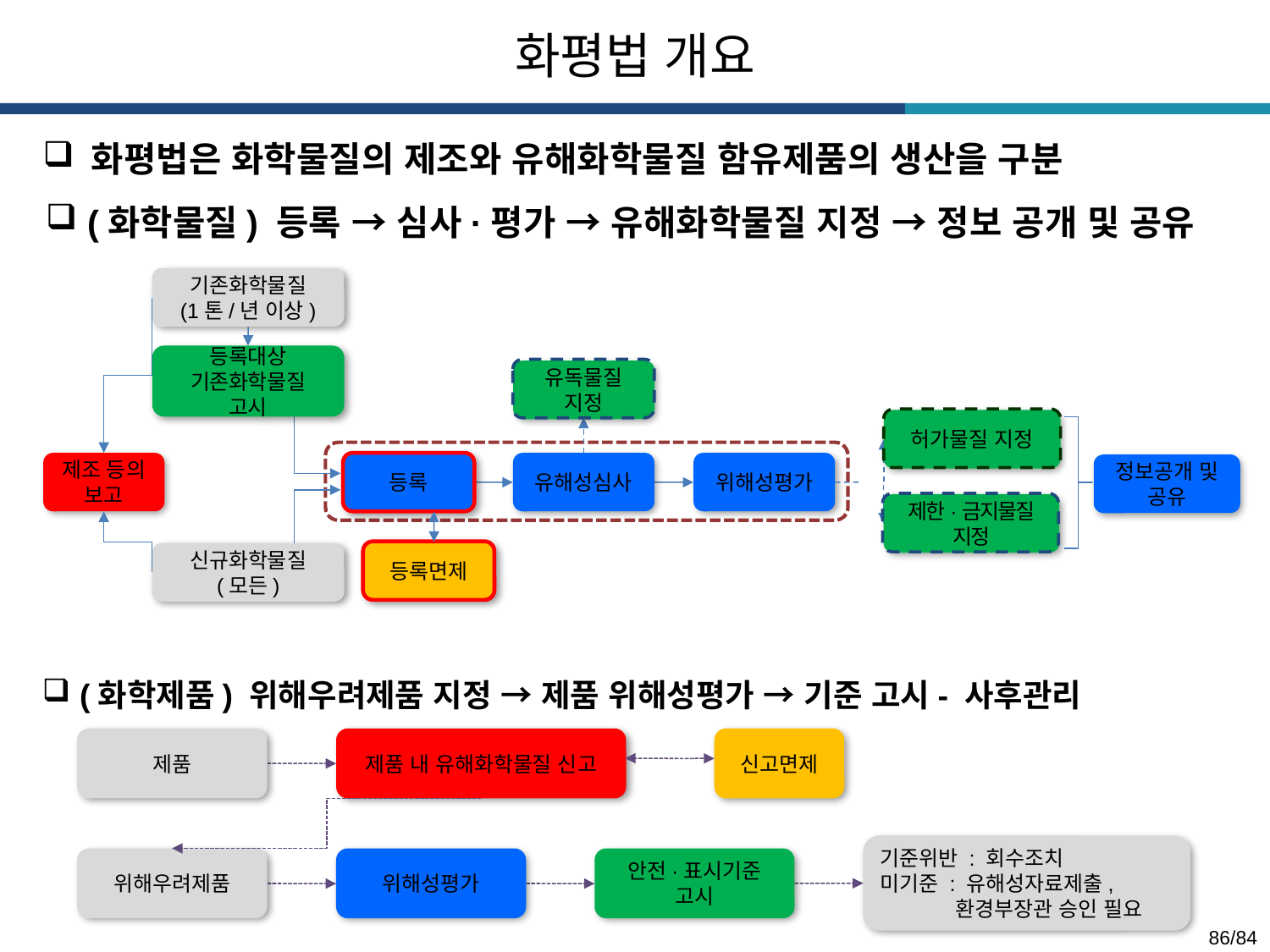

화평법 개요
 화평법은 화학물질의 제조와 유해화학물질 함유제품의 생산을 구분
 (화학물질) 등록 → 심사·평가 → 유해화학물질 지정 → 정보 공개 및 공유
기존화학물질
(1톤/년 이상)
등록대상
기존화학물질
고시

유독물질
지정

허가물질 지정

제조 등의
보고
등록
유해성심사
위해성평가
정보공개 및 공유

제한·금지물질
지정
등록면제
신규화학물질
(모든)
 (화학제품) 위해우려제품 지정 → 제품 위해성평가 → 기준 고시- 사후관리
제품
제품 내 유해화학물질 신고
신고면제
기준위반 : 회수조치
미기준 : 유해성자료제출,
           환경부장관 승인 필요
위해우려제품
위해성평가
안전·표시기준
고시